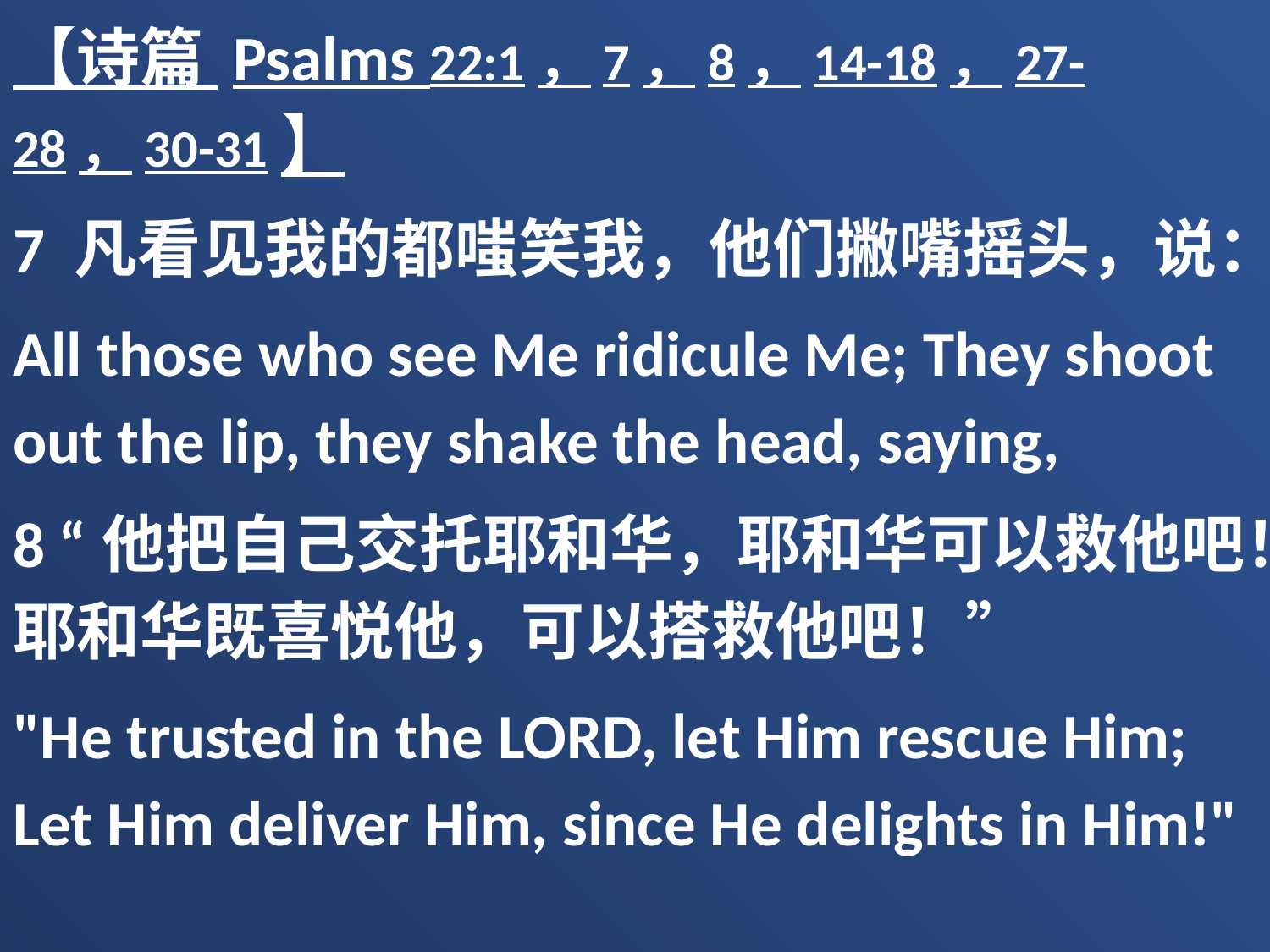

【诗篇 Psalms 22:1，7，8，14-18，27-28，30-31】
7 凡看见我的都嗤笑我，他们撇嘴摇头，说：
All those who see Me ridicule Me; They shoot out the lip, they shake the head, saying,
8 “他把自己交托耶和华，耶和华可以救他吧！耶和华既喜悦他，可以搭救他吧！”
"He trusted in the LORD, let Him rescue Him; Let Him deliver Him, since He delights in Him!"